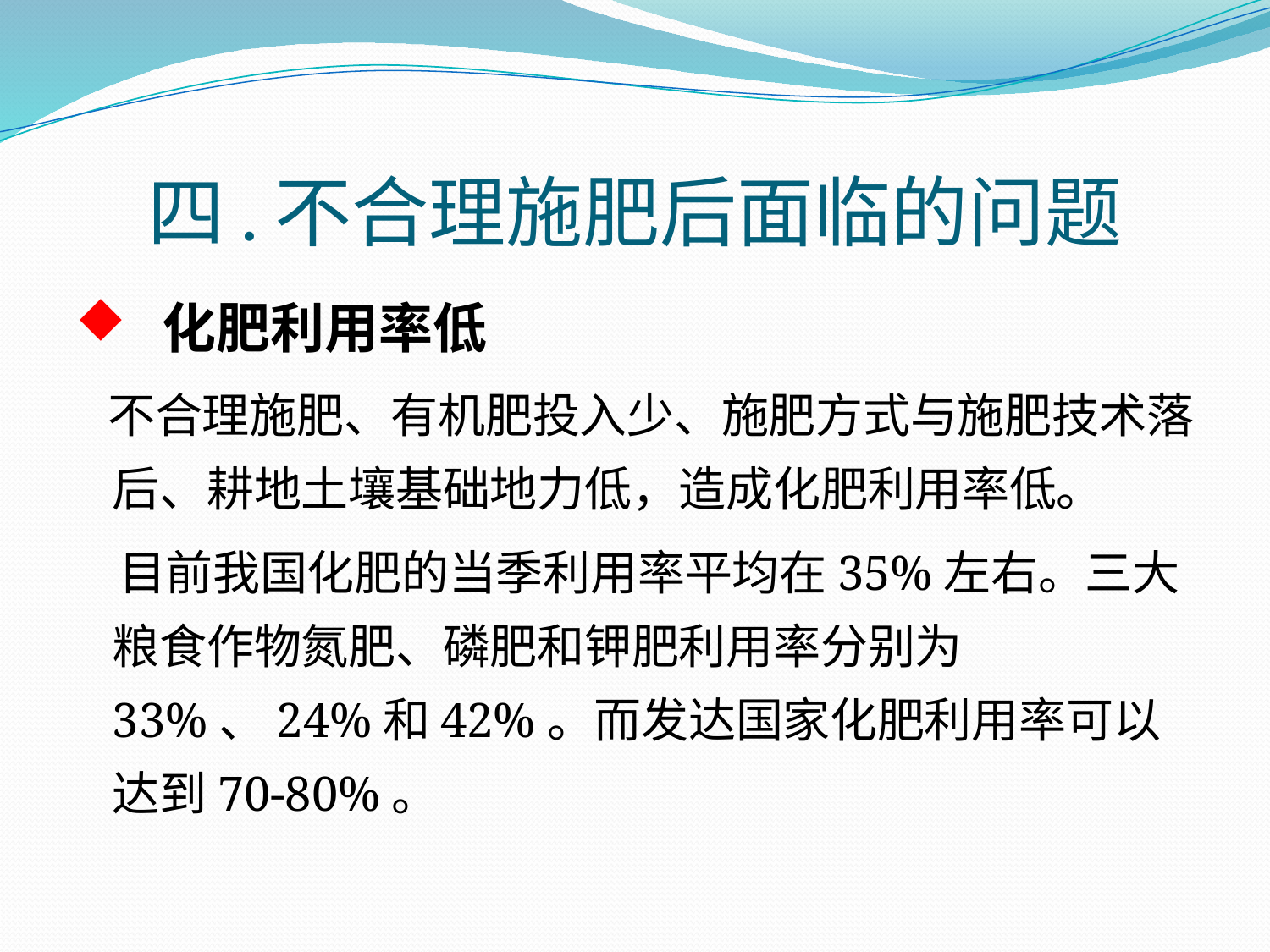

# 四.不合理施肥后面临的问题
  化肥利用率低
  不合理施肥、有机肥投入少、施肥方式与施肥技术落后、耕地土壤基础地力低，造成化肥利用率低。
   目前我国化肥的当季利用率平均在35%左右。三大粮食作物氮肥、磷肥和钾肥利用率分别为33%、24%和42%。而发达国家化肥利用率可以达到70-80%。